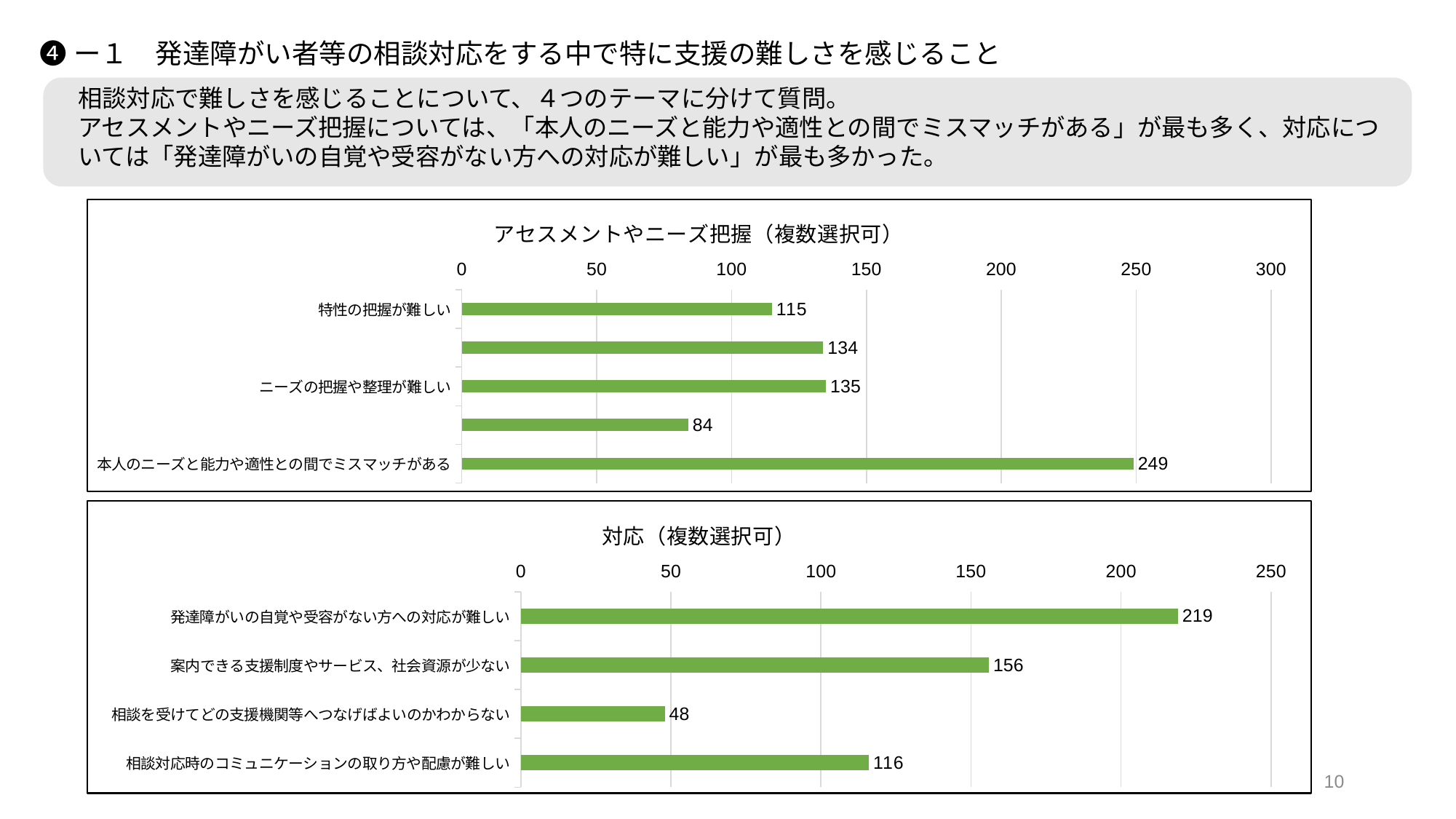

❹ー１　発達障がい者等の相談対応をする中で特に支援の難しさを感じること

相談対応で難しさを感じることについて、４つのテーマに分けて質問。
アセスメントやニーズ把握については、「本人のニーズと能力や適性との間でミスマッチがある」が最も多く、対応については「発達障がいの自覚や受容がない方への対応が難しい」が最も多かった。

### Chart: アセスメントやニーズ把握（複数選択可）

| Category | 系列 1 |
|---|---|
| 特性の把握が難しい | 115.0 |
| 二次障がいや他の精神症状と区別がつきにくい | 134.0 |
| ニーズの把握や整理が難しい | 135.0 |
| 困りごとの背景に発達障がいがあるということが分かりにくい | 84.0 |
| 本人のニーズと能力や適性との間でミスマッチがある | 249.0 |

### Chart: 対応（複数選択可）

| Category | 系列 1 |
|---|---|
| 発達障がいの自覚や受容がない方への対応が難しい | 219.0 |
| 案内できる支援制度やサービス、社会資源が少ない | 156.0 |
| 相談を受けてどの支援機関等へつなげばよいのかわからない | 48.0 |
| 相談対応時のコミュニケーションの取り方や配慮が難しい | 116.0 |
10